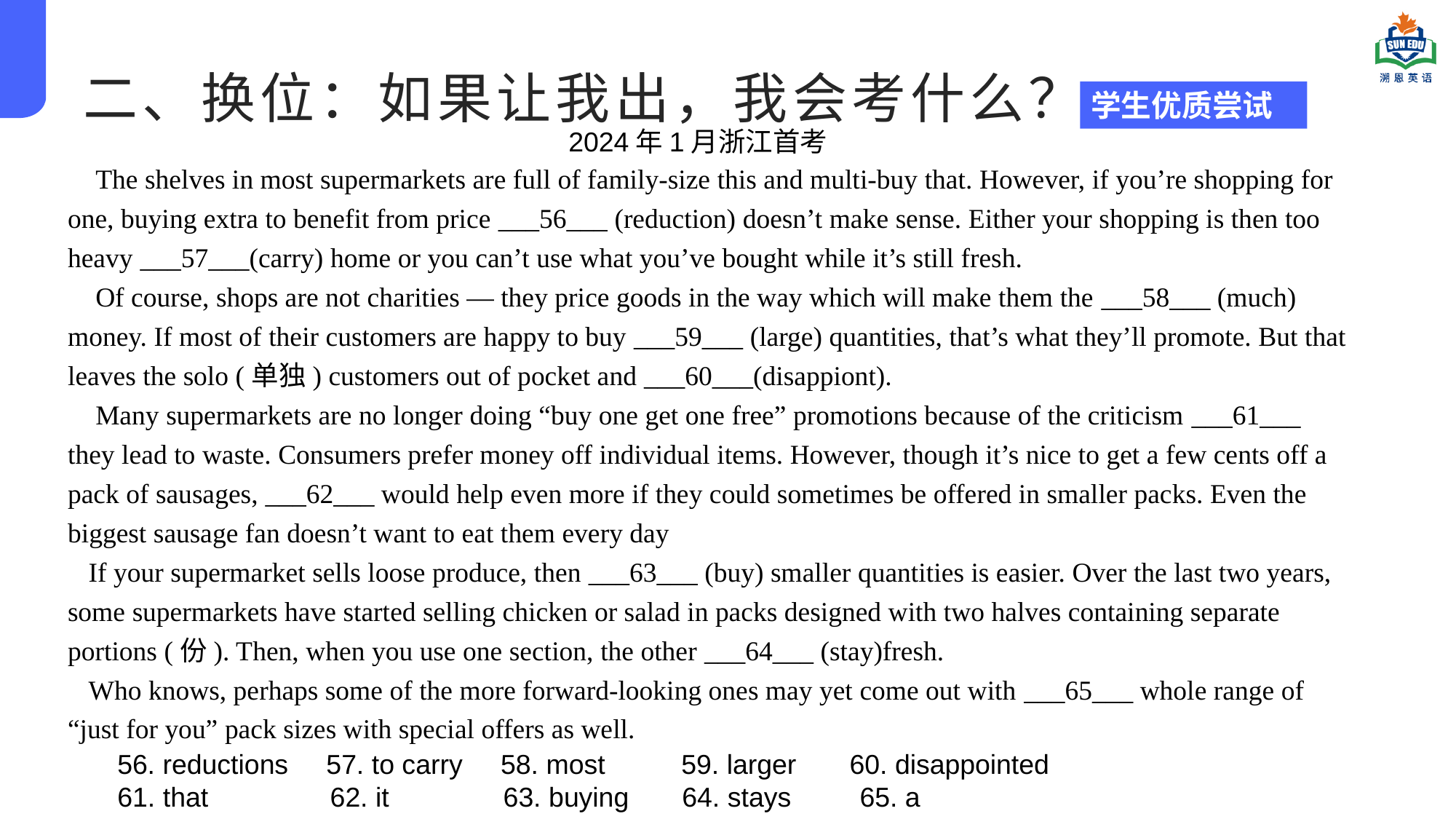

二、换位：如果让我出，我会考什么？
学生优质尝试
2024年1月浙江首考
    The shelves in most supermarkets are full of family-size this and multi-buy that. However, if you’re shopping for one, buying extra to benefit from price ___56___ (reduction) doesn’t make sense. Either your shopping is then too heavy ___57___(carry) home or you can’t use what you’ve bought while it’s still fresh.
    Of course, shops are not charities — they price goods in the way which will make them the ___58___ (much) money. If most of their customers are happy to buy ___59___ (large) quantities, that’s what they’ll promote. But that leaves the solo (单独) customers out of pocket and ___60___(disappiont).
    Many supermarkets are no longer doing “buy one get one free” promotions because of the criticism ___61___ they lead to waste. Consumers prefer money off individual items. However, though it’s nice to get a few cents off a pack of sausages, ___62___ would help even more if they could sometimes be offered in smaller packs. Even the biggest sausage fan doesn’t want to eat them every day
   If your supermarket sells loose produce, then ___63___ (buy) smaller quantities is easier. Over the last two years, some supermarkets have started selling chicken or salad in packs designed with two halves containing separate portions (份). Then, when you use one section, the other ___64___ (stay)fresh.
   Who knows, perhaps some of the more forward-looking ones may yet come out with ___65___ whole range of “just for you” pack sizes with special offers as well.

56. reductions     57. to carry     58. most          59. larger       60. disappointed
61. that                62. it               63. buying       64. stays         65. a